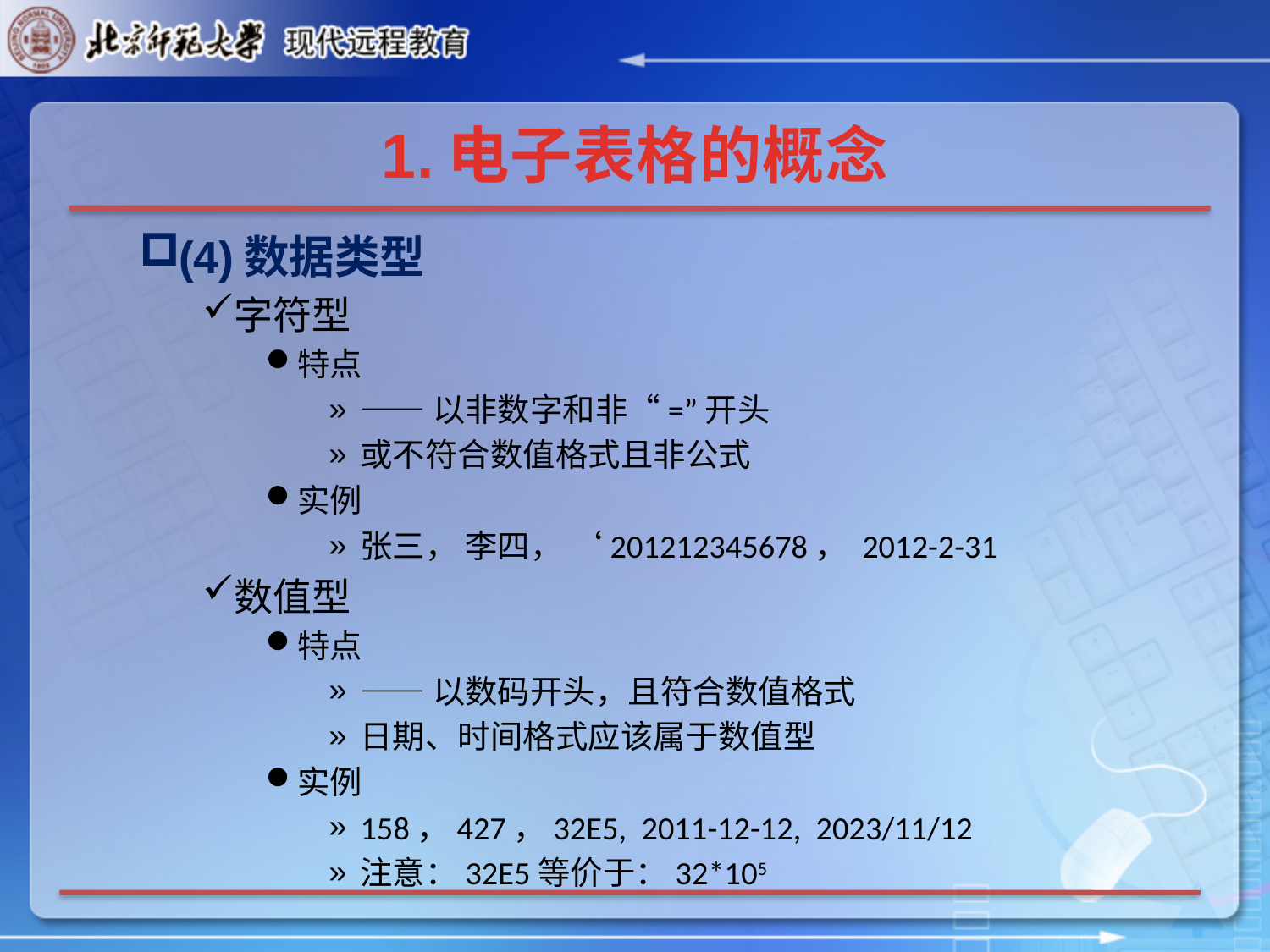

# 1.电子表格的概念
(4)数据类型
字符型
特点
——以非数字和非“=”开头
或不符合数值格式且非公式
实例
张三， 李四， ‘201212345678， 2012-2-31
数值型
特点
——以数码开头，且符合数值格式
日期、时间格式应该属于数值型
实例
158，427，32E5,  2011-12-12,  2023/11/12
注意：32E5等价于：32*105